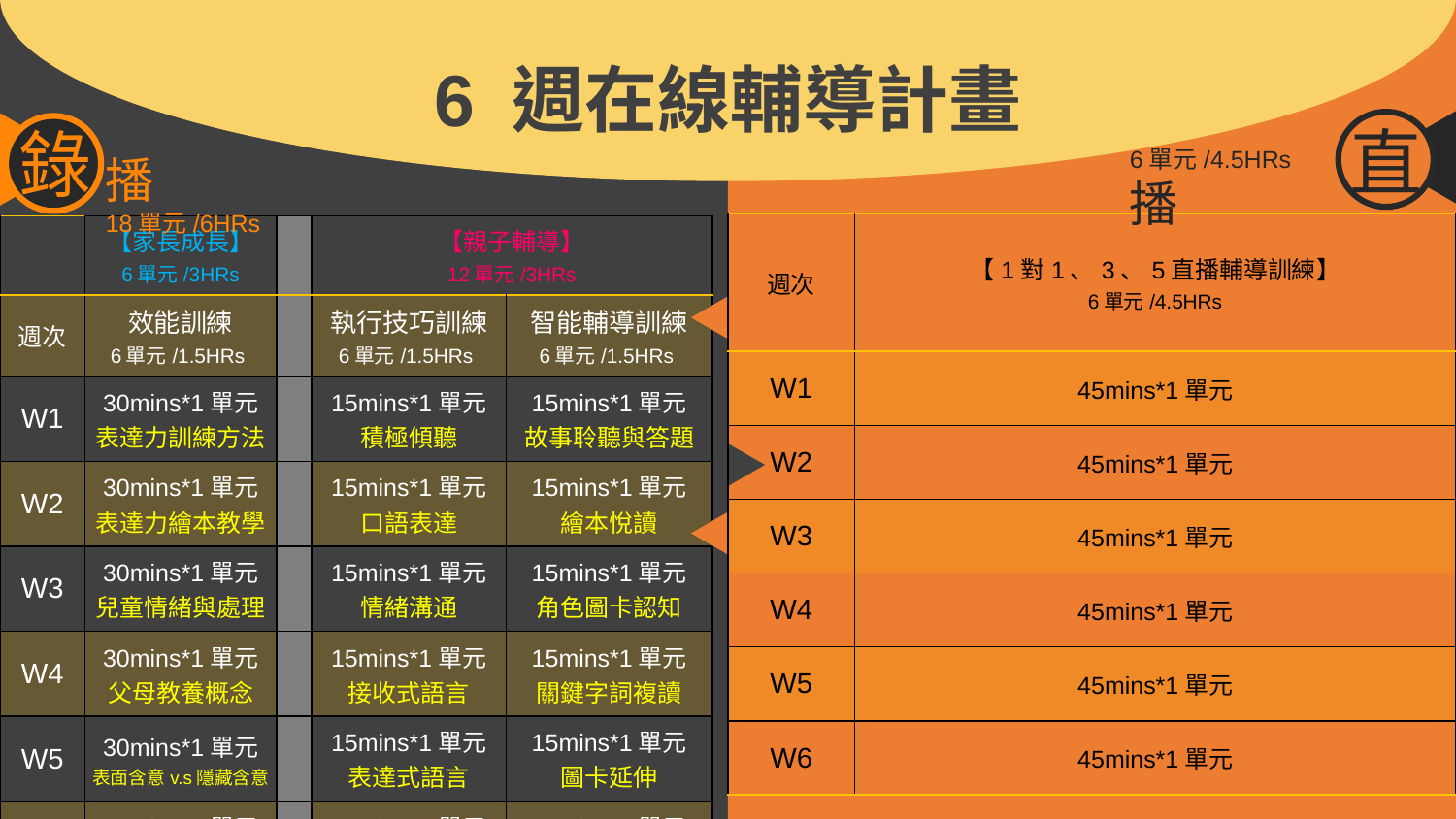

# 6 週在線輔導計畫

直

錄

6單元/4.5HRs播
播 18單元/6HRs
| 週次 | 【1對1、3、5直播輔導訓練】 6單元/4.5HRs |
| --- | --- |
| W1 | 45mins\*1單元 |
| W2 | 45mins\*1單元 |
| W3 | 45mins\*1單元 |
| W4 | 45mins\*1單元 |
| W5 | 45mins\*1單元 |
| W6 | 45mins\*1單元 |
|  | 【家長成長】 6單元/3HRs |  | 【親子輔導】 12單元/3HRs |  |
| --- | --- | --- | --- | --- |
| 週次 | 效能訓練 6單元/1.5HRs |  | 執行技巧訓練 6單元/1.5HRs | 智能輔導訓練 6單元/1.5HRs |
| W1 | 30mins\*1單元 表達力訓練方法 |  | 15mins\*1單元 積極傾聽 | 15mins\*1單元 故事聆聽與答題 |
| W2 | 30mins\*1單元 表達力繪本教學 |  | 15mins\*1單元 口語表達 | 15mins\*1單元 繪本悅讀 |
| W3 | 30mins\*1單元 兒童情緒與處理 |  | 15mins\*1單元 情緒溝通 | 15mins\*1單元 角色圖卡認知 |
| W4 | 30mins\*1單元 父母教養概念 |  | 15mins\*1單元接收式語言 | 15mins\*1單元 關鍵字詞複讀 |
| W5 | 30mins\*1單元 表面含意v.s隱藏含意 |  | 15mins\*1單元 表達式語言 | 15mins\*1單元 圖卡延伸 |
| W6 | 30mins\*1單元 表達行爲觀察 |  | 15mins\*1單元自信創造 | 15mins\*1單元 自創自錄 |